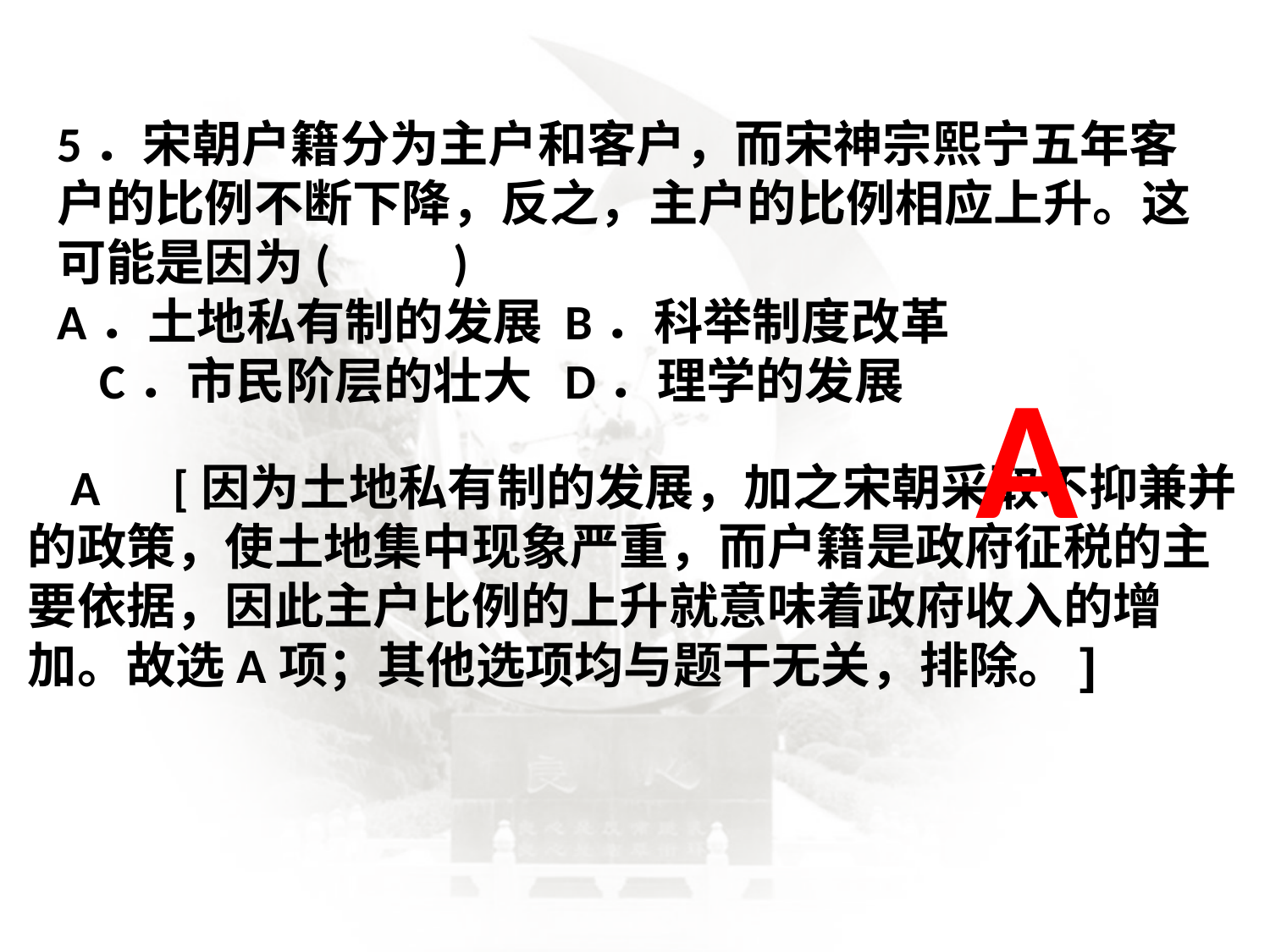

5．宋朝户籍分为主户和客户，而宋神宗熙宁五年客户的比例不断下降，反之，主户的比例相应上升。这可能是因为(　　)A．土地私有制的发展	B．科举制度改革C．市民阶层的壮大	D．理学的发展
A
A　[因为土地私有制的发展，加之宋朝采取不抑兼并的政策，使土地集中现象严重，而户籍是政府征税的主要依据，因此主户比例的上升就意味着政府收入的增加。故选A项；其他选项均与题干无关，排除。]